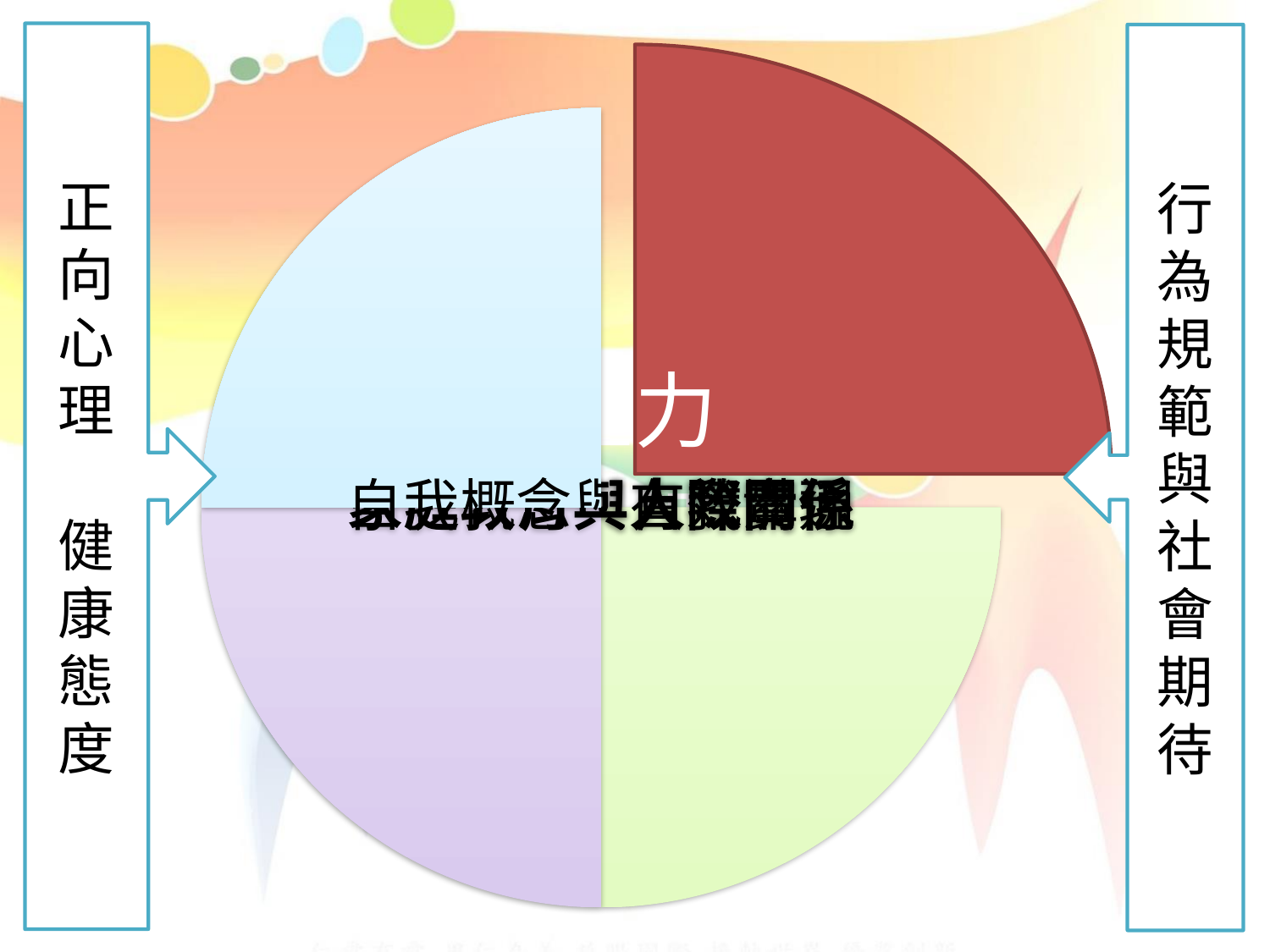

壓力
處理
情緒管理與有效溝通
家庭教育與人際關係
自我概念與自我實現
正
向
心
理

健
康
態
度
行
為
規
範
與
社
會
期
待
#